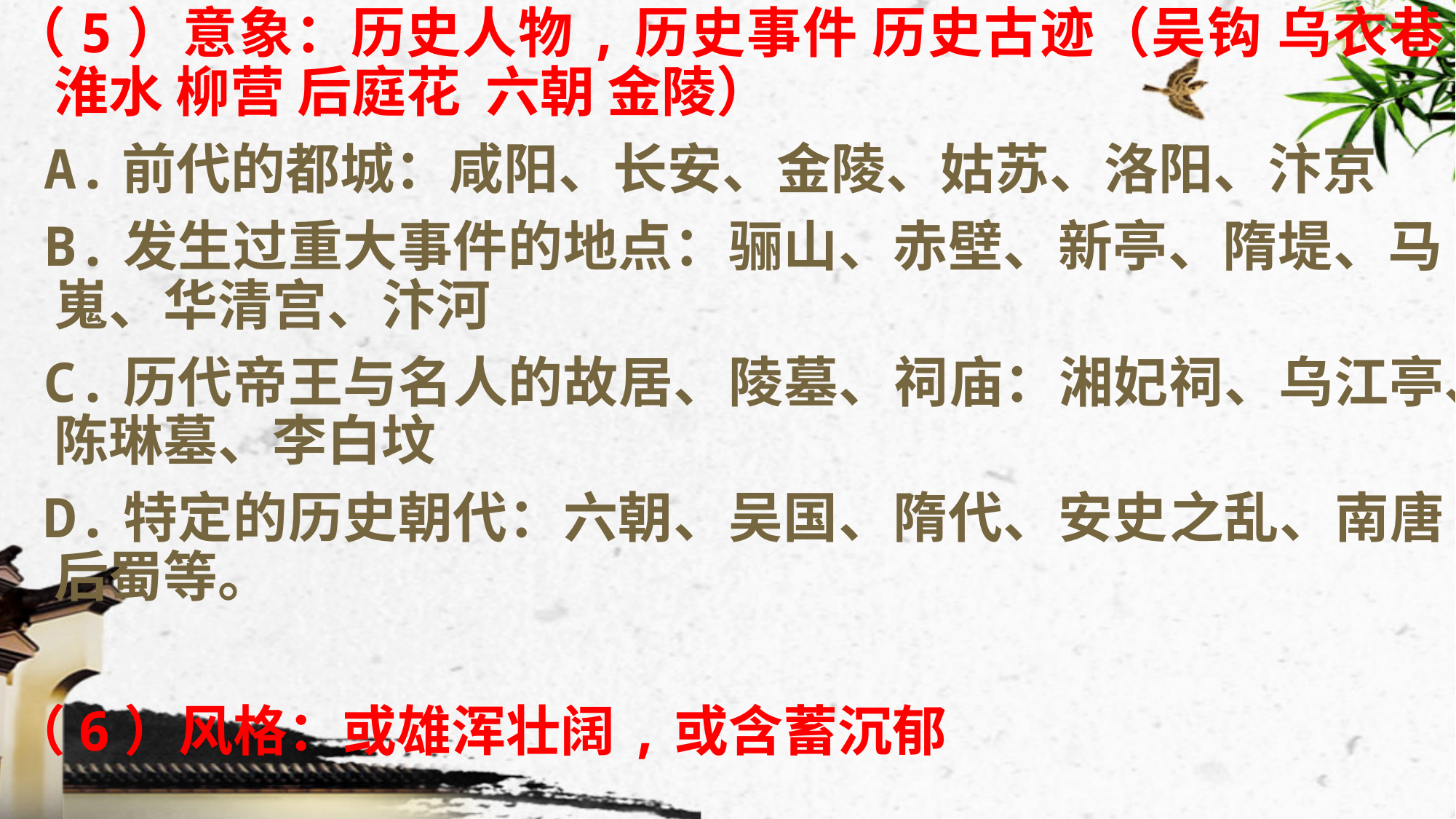

（5）意象：历史人物,历史事件 历史古迹（吴钩 乌衣巷 淮水 柳营 后庭花  六朝 金陵）
 A.前代的都城：咸阳、长安、金陵、姑苏、洛阳、汴京
 B.发生过重大事件的地点：骊山、赤壁、新亭、隋堤、马嵬、华清宫、汴河
 C.历代帝王与名人的故居、陵墓、祠庙：湘妃祠、乌江亭、陈琳墓、李白坟
 D.特定的历史朝代：六朝、吴国、隋代、安史之乱、南唐后蜀等。

（6）风格：或雄浑壮阔,或含蓄沉郁